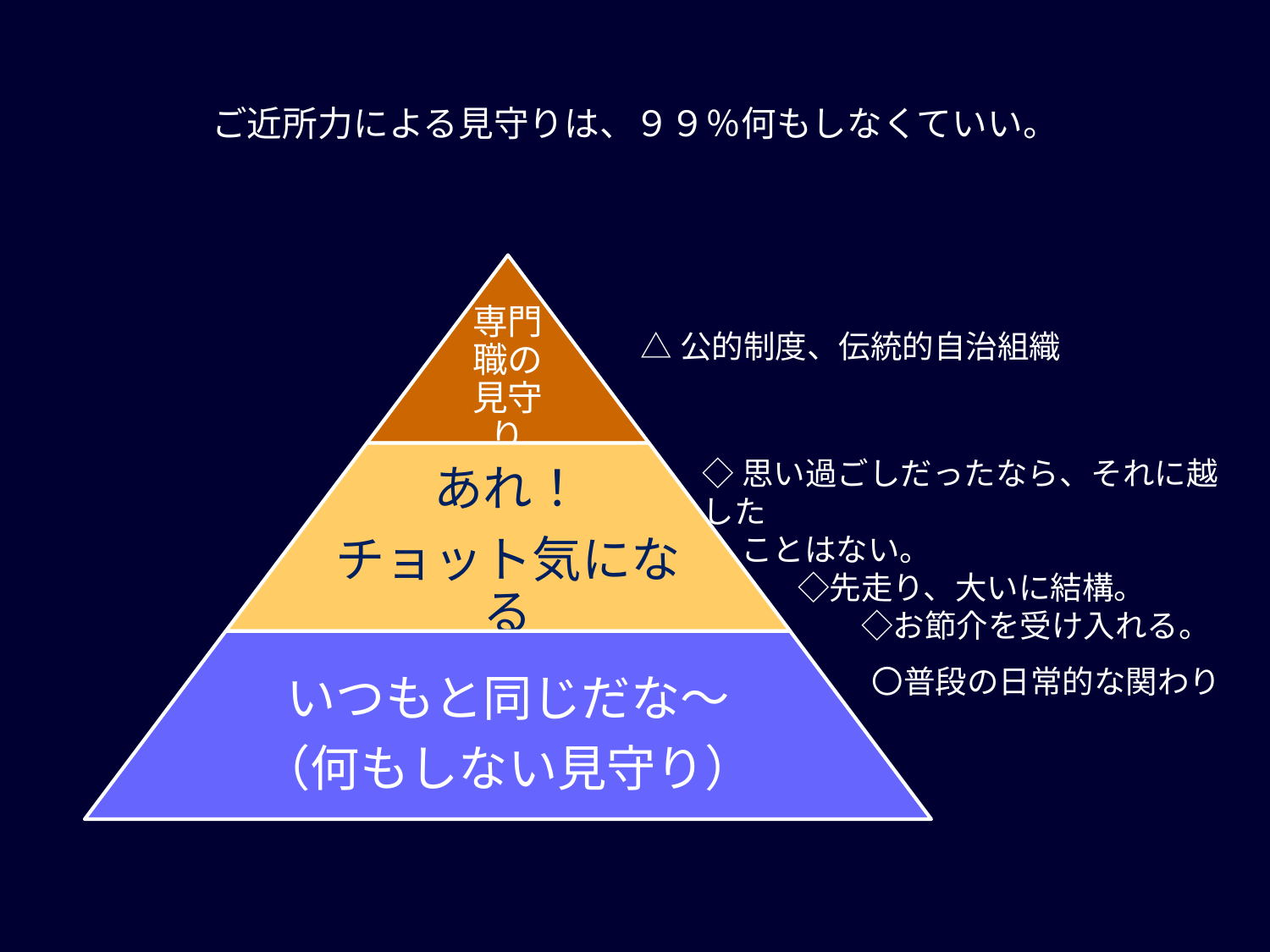

ご近所力による見守りは、９９％何もしなくていい。
専門職の見守り
あれ！
チョット気になる
いつもと同じだな～
（何もしない見守り）
△公的制度、伝統的自治組織
◇思い過ごしだったなら、それに越した
　 ことはない。
　　　◇先走り、大いに結構。
　　　　　◇お節介を受け入れる。
〇普段の日常的な関わり